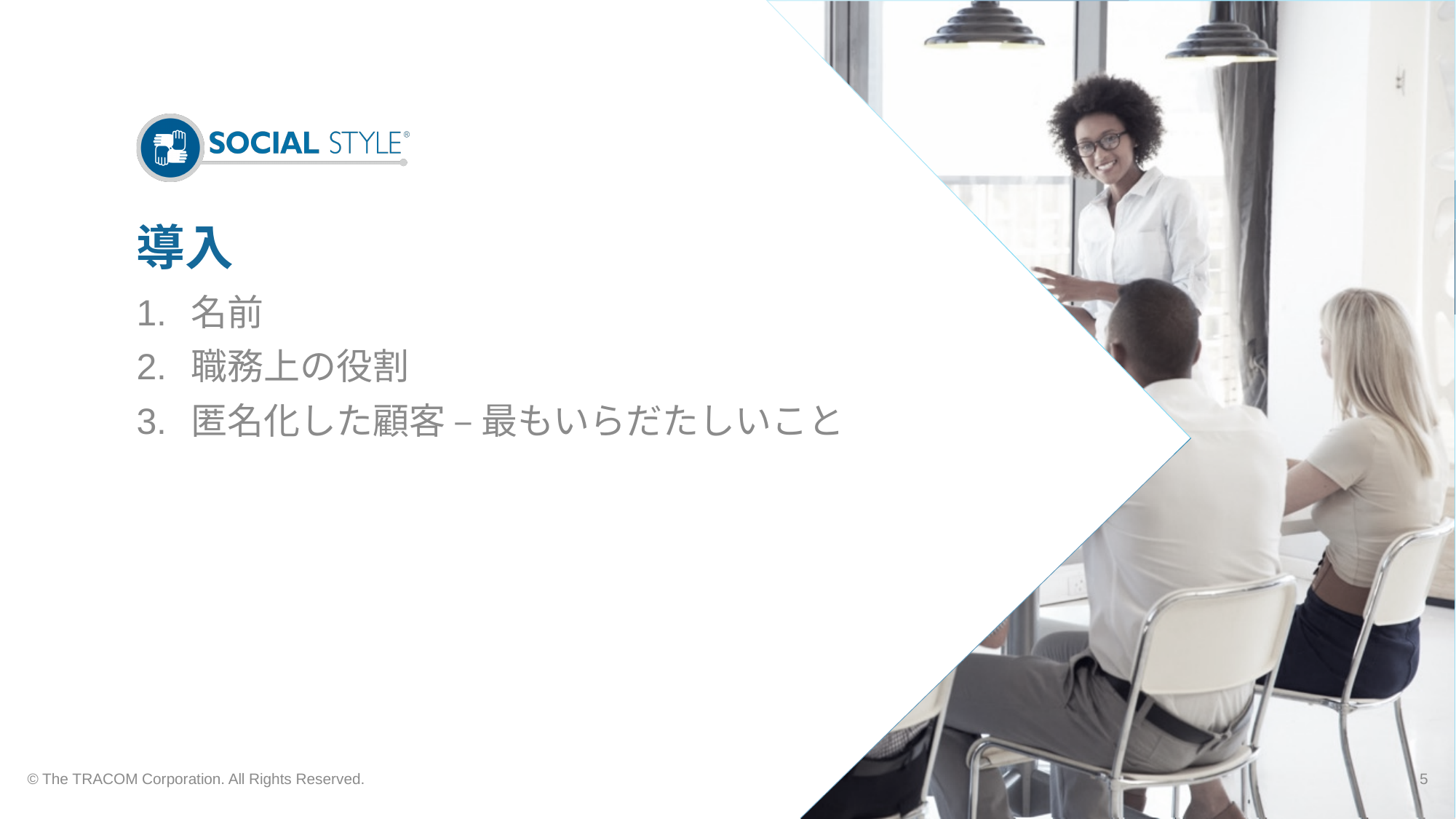

# 導入
名前
職務上の役割
匿名化した顧客 – 最もいらだたしいこと
© The TRACOM Corporation. All Rights Reserved.
5